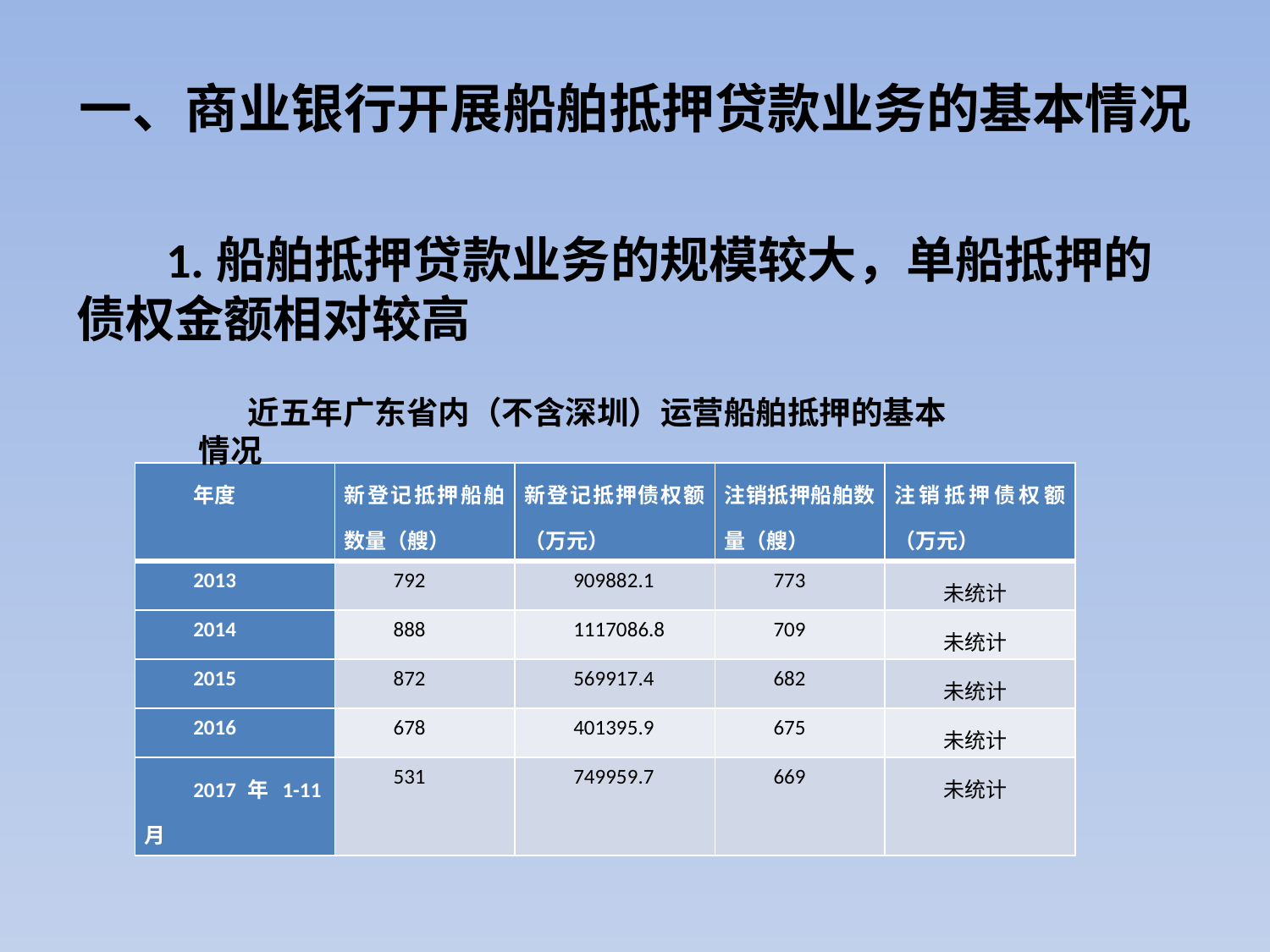

# 一、商业银行开展船舶抵押贷款业务的基本情况
        1.船舶抵押贷款业务的规模较大，单船抵押的债权金额相对较高
近五年广东省内（不含深圳）运营船舶抵押的基本情况
| 年度 | 新登记抵押船舶数量（艘） | 新登记抵押债权额（万元） | 注销抵押船舶数量（艘） | 注销抵押债权额（万元） |
| --- | --- | --- | --- | --- |
| 2013 | 792 | 909882.1 | 773 | 未统计 |
| 2014 | 888 | 1117086.8 | 709 | 未统计 |
| 2015 | 872 | 569917.4 | 682 | 未统计 |
| 2016 | 678 | 401395.9 | 675 | 未统计 |
| 2017年1-11月 | 531 | 749959.7 | 669 | 未统计 |